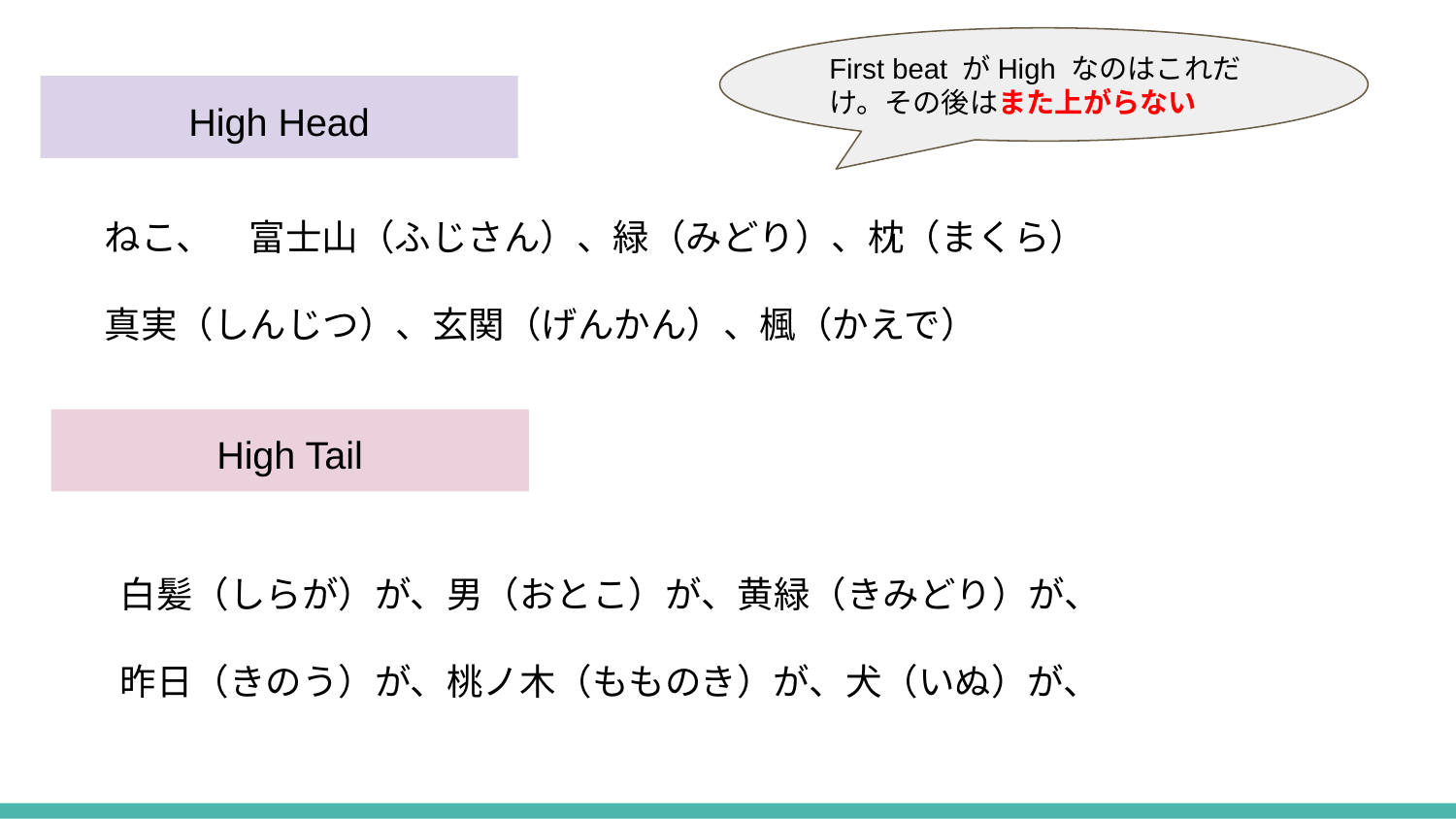

First beat がHigh なのはこれだけ。その後はまた上がらない
High Head
ねこ、　富士山（ふじさん）、緑（みどり）、枕（まくら）

真実（しんじつ）、玄関（げんかん）、楓（かえで）
High Tail
白髪（しらが）が、男（おとこ）が、黄緑（きみどり）が、

昨日（きのう）が、桃ノ木（もものき）が、犬（いぬ）が、